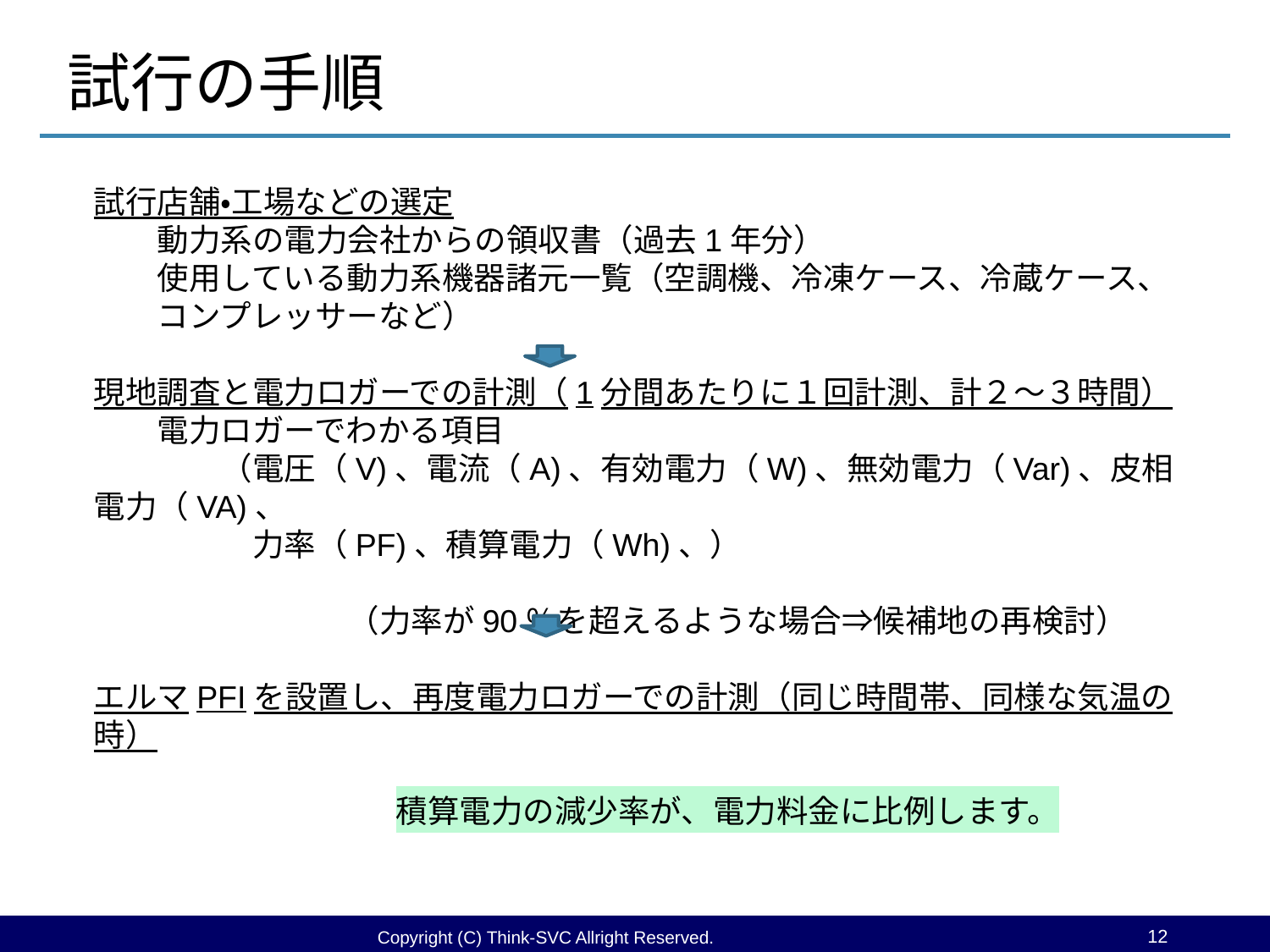

試行の手順
試行店舗・工場などの選定
　　動力系の電力会社からの領収書（過去1年分）
　　使用している動力系機器諸元一覧（空調機、冷凍ケース、冷蔵ケース、
　　コンプレッサーなど）

現地調査と電力ロガーでの計測（1分間あたりに１回計測、計２～３時間）
　　電力ロガーでわかる項目
　　　　（電圧（V)、電流（A)、有効電力（W)、無効電力（Var)、皮相電力（VA)、
　　　　　力率（PF)、積算電力（Wh)、）

　　　　　　　　（力率が90％を超えるような場合⇒候補地の再検討）

エルマPFIを設置し、再度電力ロガーでの計測（同じ時間帯、同様な気温の時）

　　　　　積算電力の減少率が、電力料金に比例します。

12
Copyright (C) Think-SVC Allright Reserved.